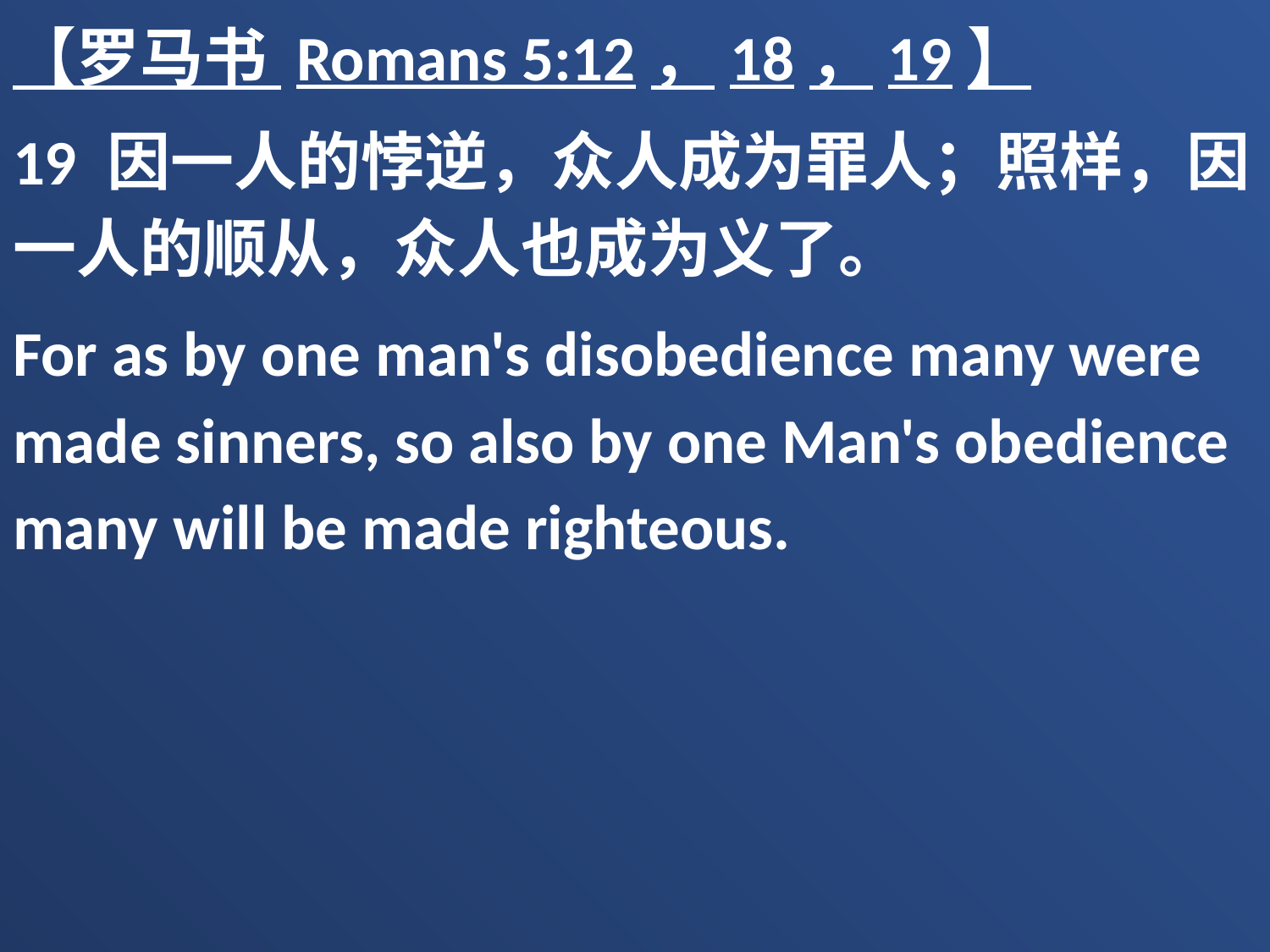

【罗马书 Romans 5:12，18，19】
19 因一人的悖逆，众人成为罪人；照样，因一人的顺从，众人也成为义了。
For as by one man's disobedience many were made sinners, so also by one Man's obedience many will be made righteous.